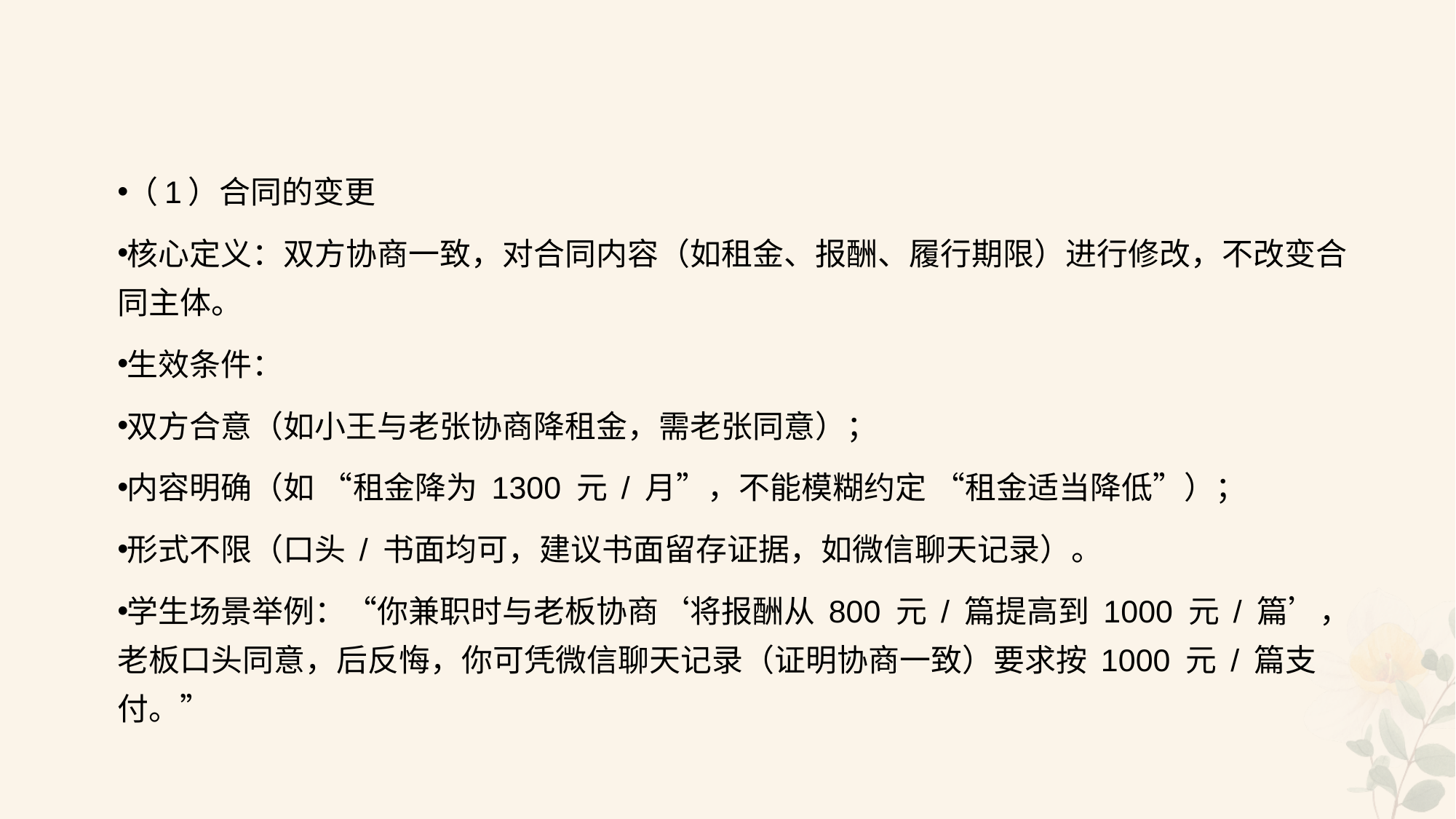

#
（1）合同的变更
核心定义：双方协商一致，对合同内容（如租金、报酬、履行期限）进行修改，不改变合同主体。
生效条件：
双方合意（如小王与老张协商降租金，需老张同意）；
内容明确（如 “租金降为 1300 元 / 月”，不能模糊约定 “租金适当降低”）；
形式不限（口头 / 书面均可，建议书面留存证据，如微信聊天记录）。
学生场景举例：“你兼职时与老板协商‘将报酬从 800 元 / 篇提高到 1000 元 / 篇’，老板口头同意，后反悔，你可凭微信聊天记录（证明协商一致）要求按 1000 元 / 篇支付。”